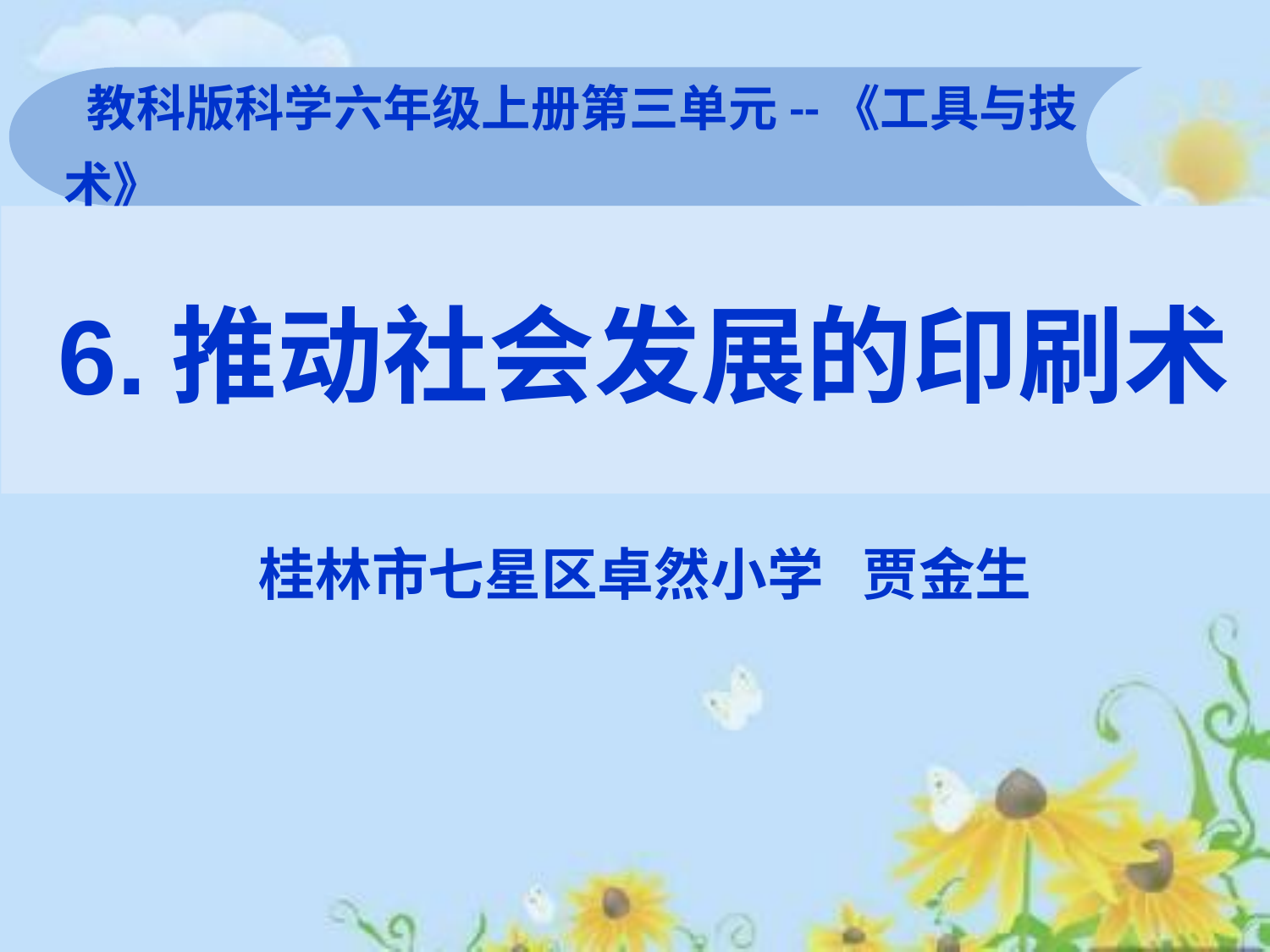

教科版科学六年级上册第三单元--《工具与技术》

6.推动社会发展的印刷术

桂林市七星区卓然小学   贾金生